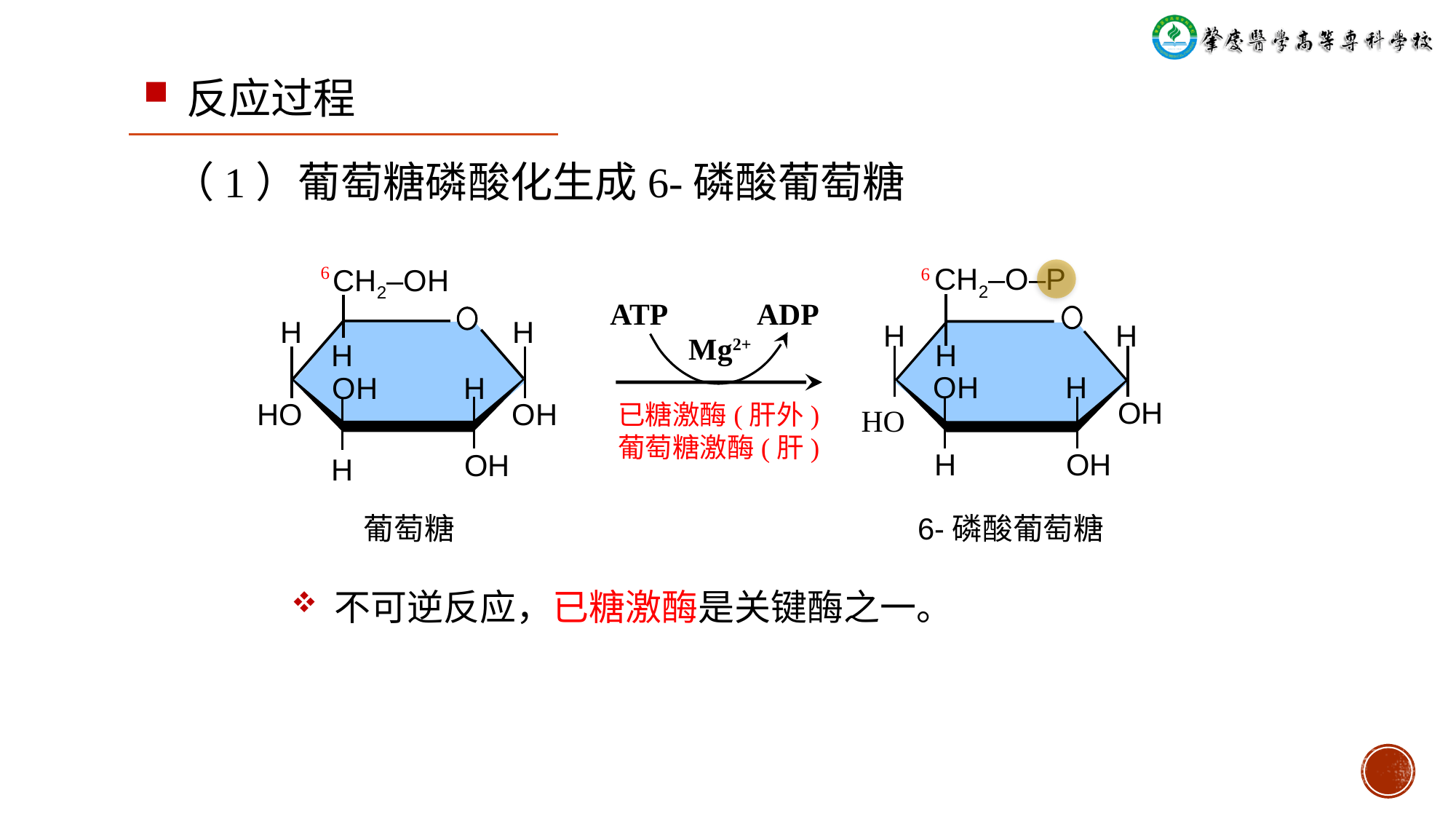

反应过程
（1）葡萄糖磷酸化生成6-磷酸葡萄糖
CH2‒O‒P

H
H

H

OH
H
OH
HO

H
OH
6-磷酸葡萄糖
CH2‒OH
H
H

H

OH
H
HO
OH

OH
H
葡萄糖
6
6

ATP
ADP
Mg2+

已糖激酶(肝外)
葡萄糖激酶(肝)
不可逆反应，已糖激酶是关键酶之一。